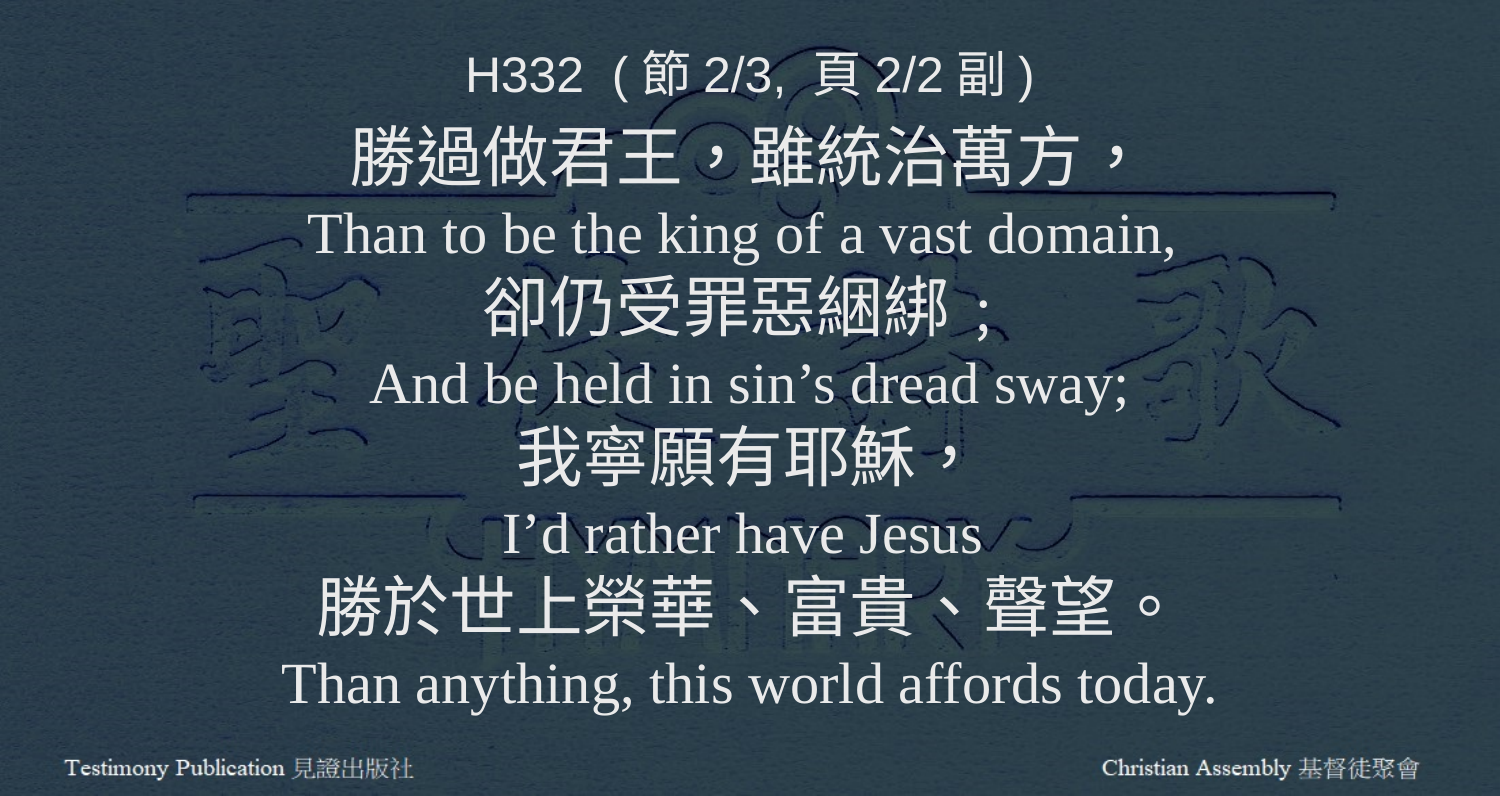

H332  (節2/3, 頁2/2副)
勝過做君王，雖統治萬方，
Than to be the king of a vast domain,
卻仍受罪惡綑綁﹔
And be held in sin’s dread sway;
我寧願有耶穌，
I’d rather have Jesus
勝於世上榮華、富貴、聲望。
Than anything, this world affords today.